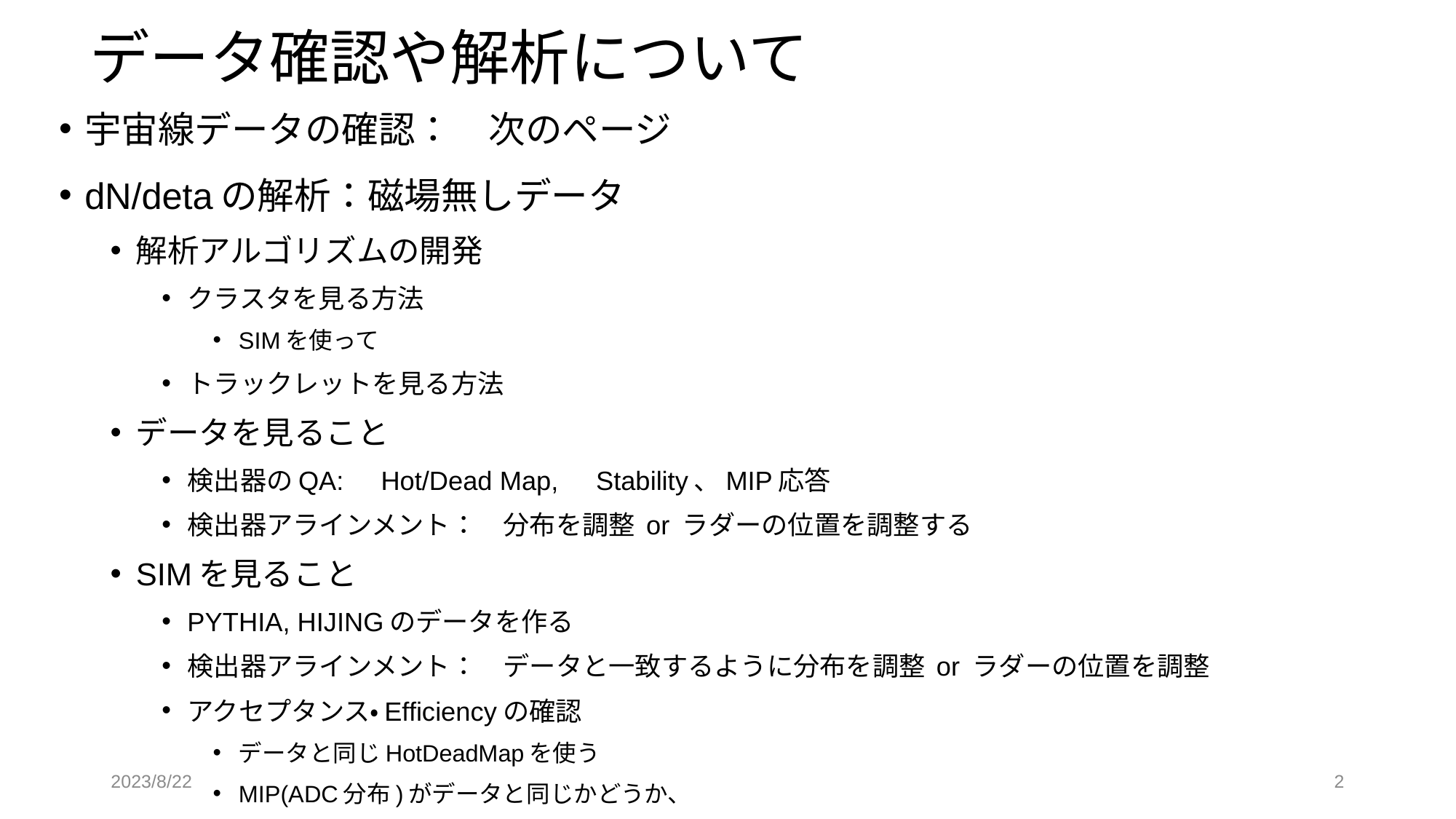

# データ確認や解析について
宇宙線データの確認：　次のページ
dN/detaの解析：磁場無しデータ
解析アルゴリズムの開発
クラスタを見る方法
SIMを使って
トラックレットを見る方法
データを見ること
検出器のQA:　Hot/Dead Map,　Stability、MIP応答
検出器アラインメント：　分布を調整 or ラダーの位置を調整する
SIMを見ること
PYTHIA, HIJINGのデータを作る
検出器アラインメント：　データと一致するように分布を調整 or ラダーの位置を調整
アクセプタンス・Efficiencyの確認
データと同じHotDeadMapを使う
MIP(ADC分布)がデータと同じかどうか、

2023/8/22
2